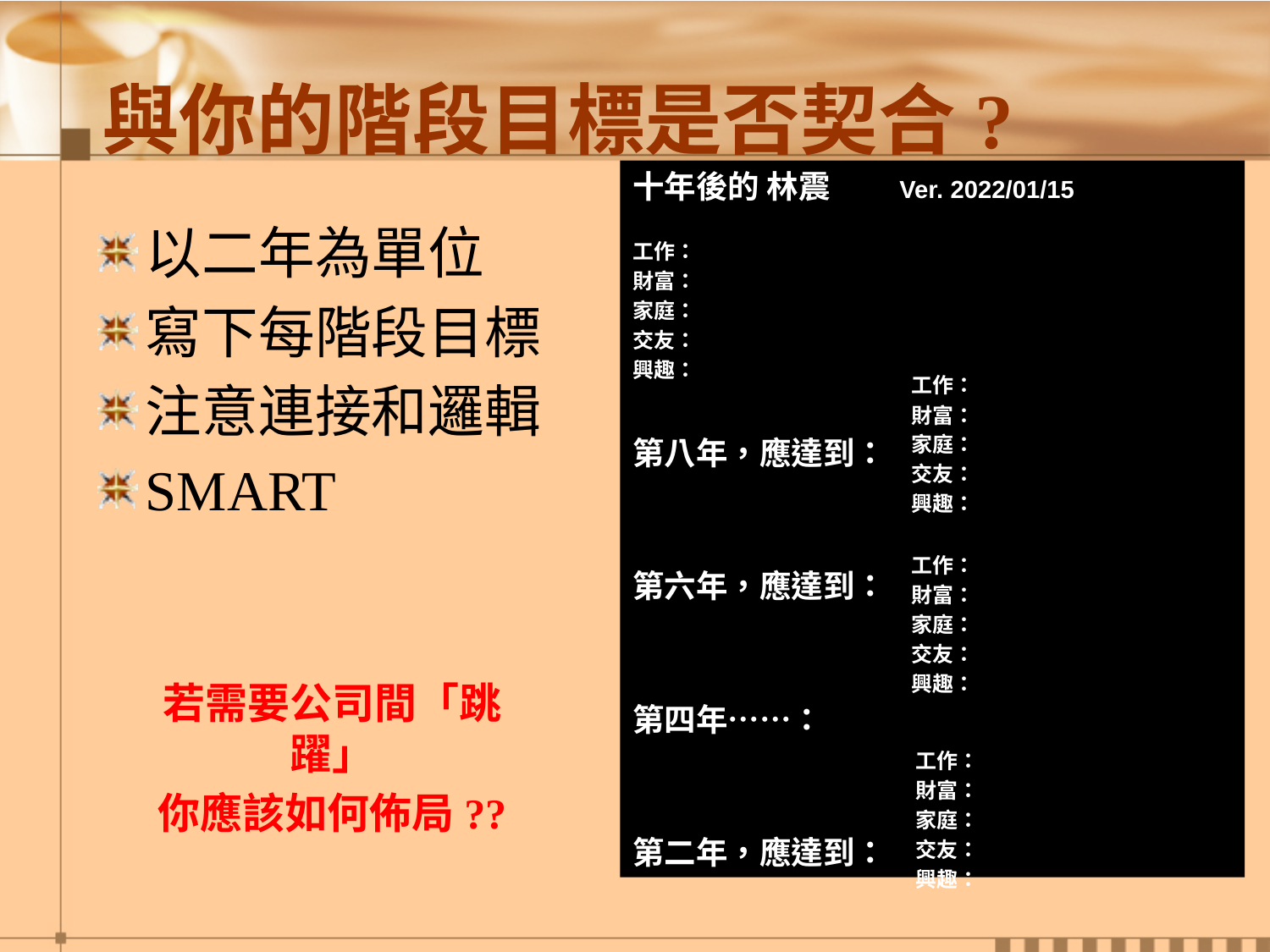

# 與你的階段目標是否契合?
十年後的 林震         Ver. 2022/01/15

工作：
財富：
家庭：
交友：
興趣：

第八年，應達到：

第六年，應達到：

第四年……：

第二年，應達到：
以二年為單位
寫下每階段目標
注意連接和邏輯
SMART
工作：
財富：
家庭：
交友：
興趣：
工作：
財富：
家庭：
交友：
興趣：
若需要公司間「跳躍」
你應該如何佈局??
工作：
財富：
家庭：
交友：
興趣：